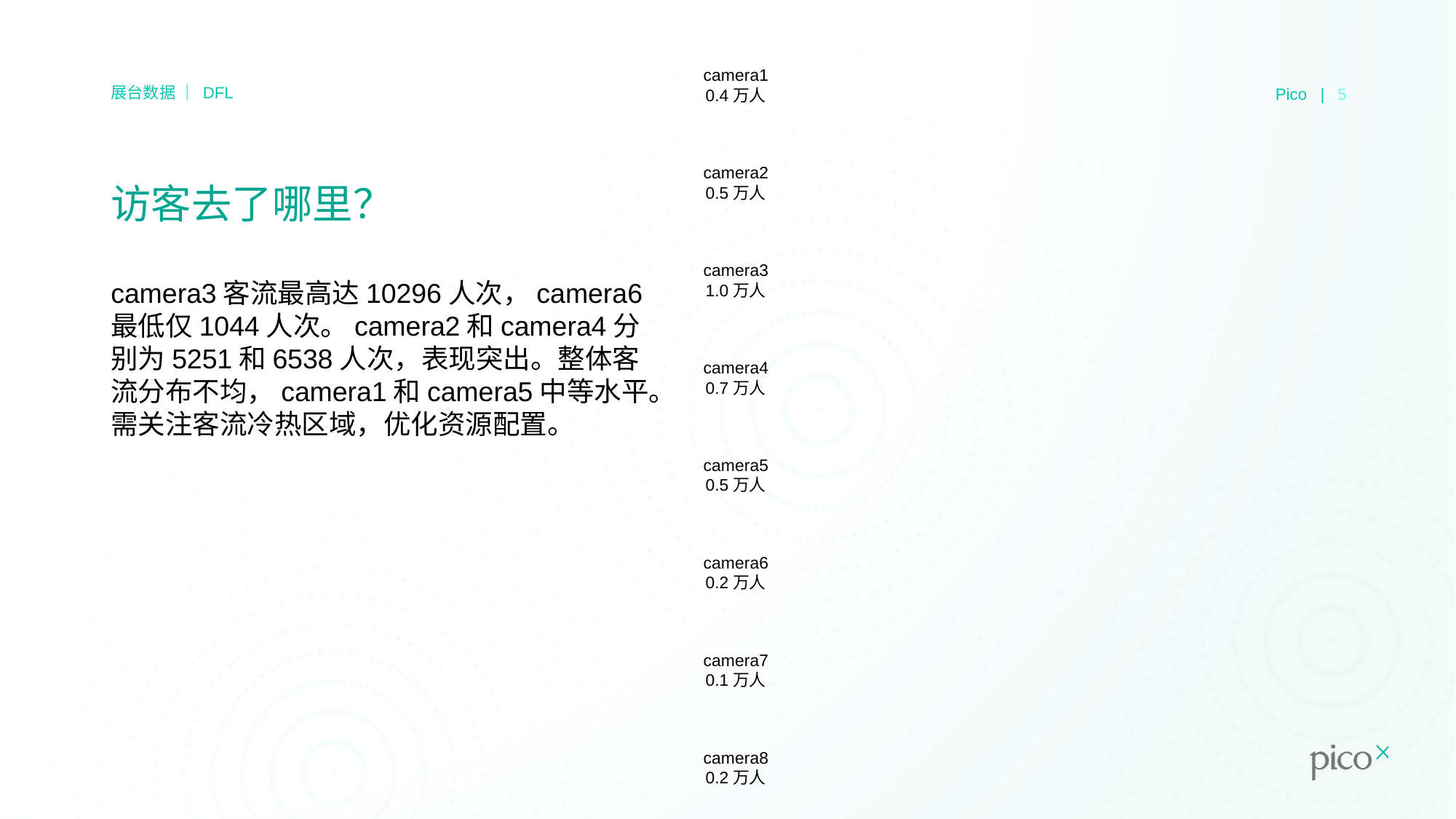

camera1
0.4万人
Pico   |
5
展台数据 ｜ DFL

camera2
0.5万人
# 访客去了哪里？

camera3
1.0万人
camera3客流最高达10296人次，camera6最低仅1044人次。camera2和camera4分别为5251和6538人次，表现突出。整体客流分布不均，camera1和camera5中等水平。需关注客流冷热区域，优化资源配置。

camera4
0.7万人

camera5
0.5万人

camera6
0.2万人

camera7
0.1万人

camera8
0.2万人